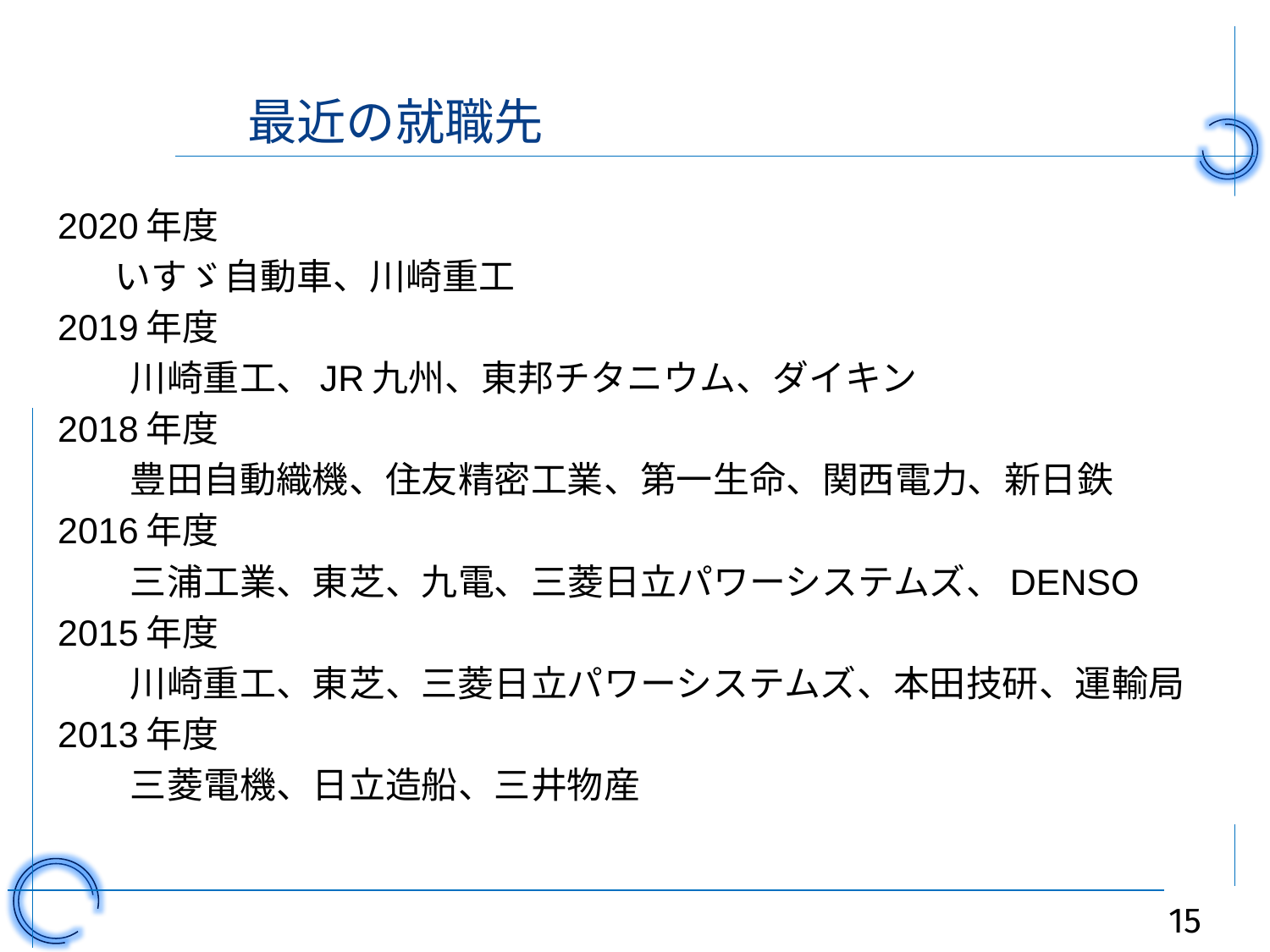

# 最近の就職先
2020年度
      いすゞ自動車、川崎重工
2019年度
　　川崎重工、JR九州、東邦チタニウム、ダイキン
2018年度
　　豊田自動織機、住友精密工業、第一生命、関西電力、新日鉄
2016年度
　　三浦工業、東芝、九電、三菱日立パワーシステムズ、DENSO
2015年度
　　川崎重工、東芝、三菱日立パワーシステムズ、本田技研、運輸局
2013年度
　　三菱電機、日立造船、三井物産

15